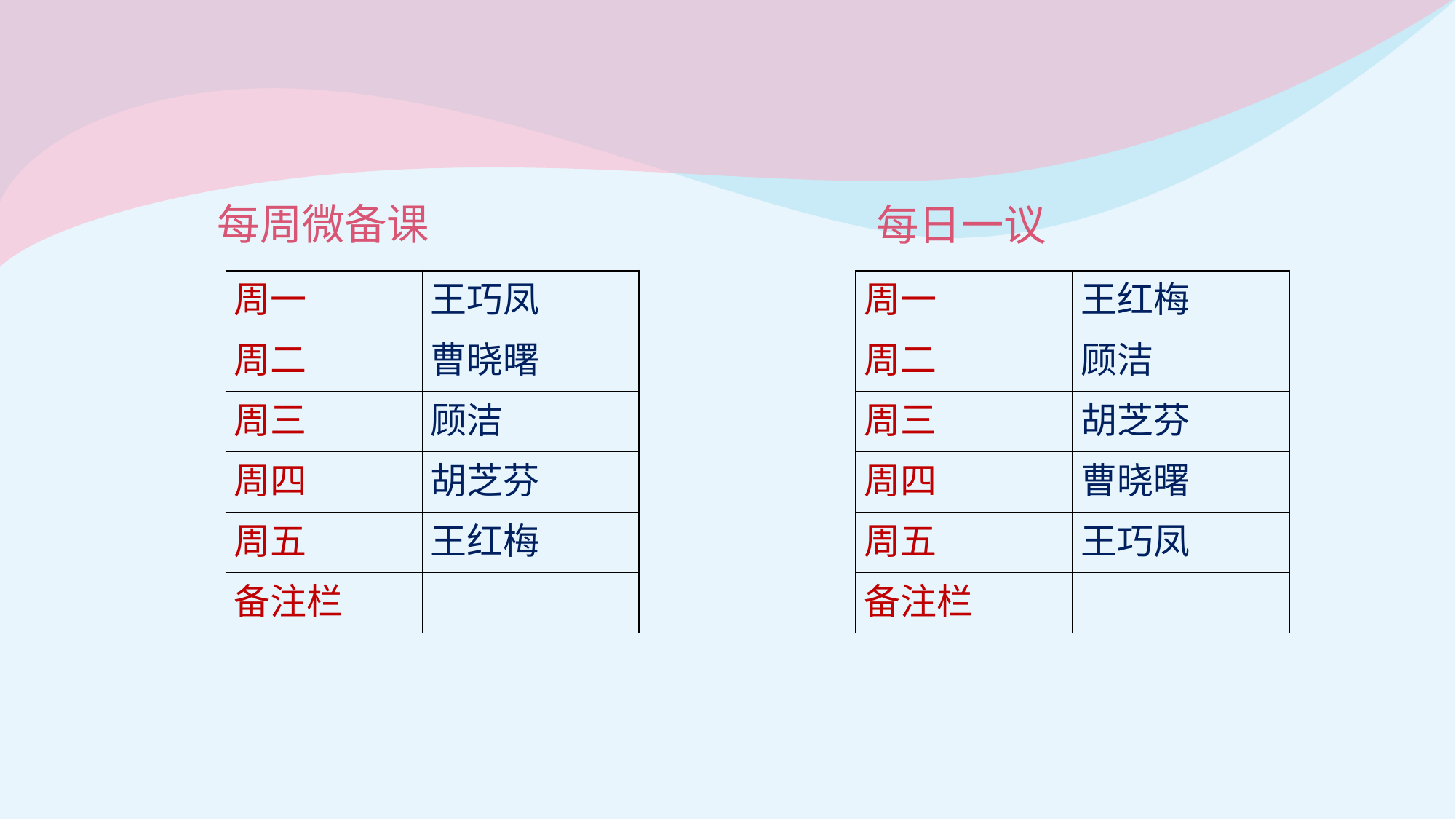

每周微备课
每日一议
| 周一 | 王巧凤 |  | 周一 | 王红梅 |
| --- | --- | --- | --- | --- |
| 周二 | 曹晓曙 |  | 周二 | 顾洁 |
| 周三 | 顾洁 |  | 周三 | 胡芝芬 |
| 周四 | 胡芝芬 |  | 周四 | 曹晓曙 |
| 周五 | 王红梅 |  | 周五 | 王巧凤 |
| 备注栏 |  |  | 备注栏 |  |